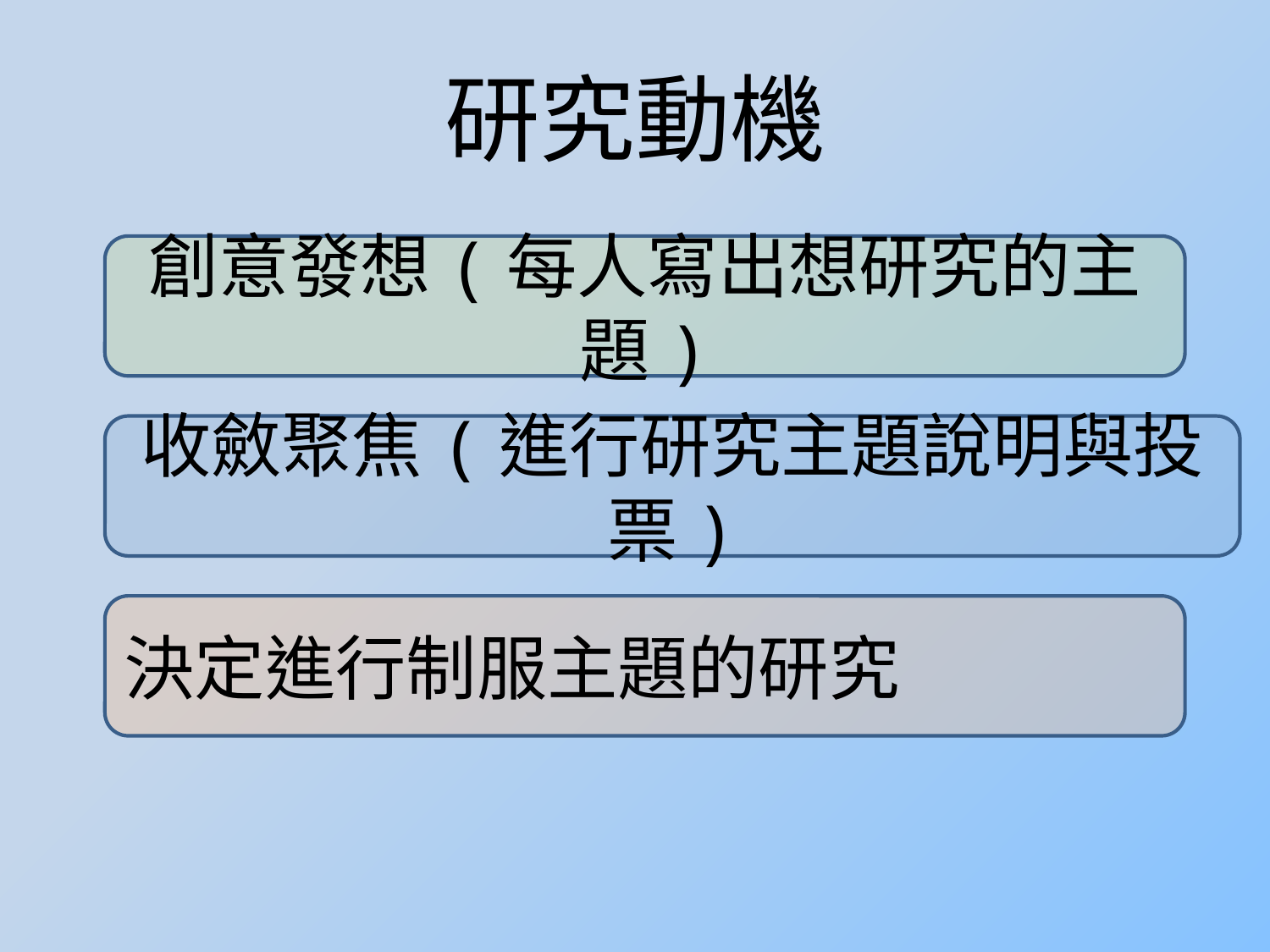

# 研究動機
創意發想(每人寫出想研究的主題)
收斂聚焦(進行研究主題說明與投票)
決定進行制服主題的研究